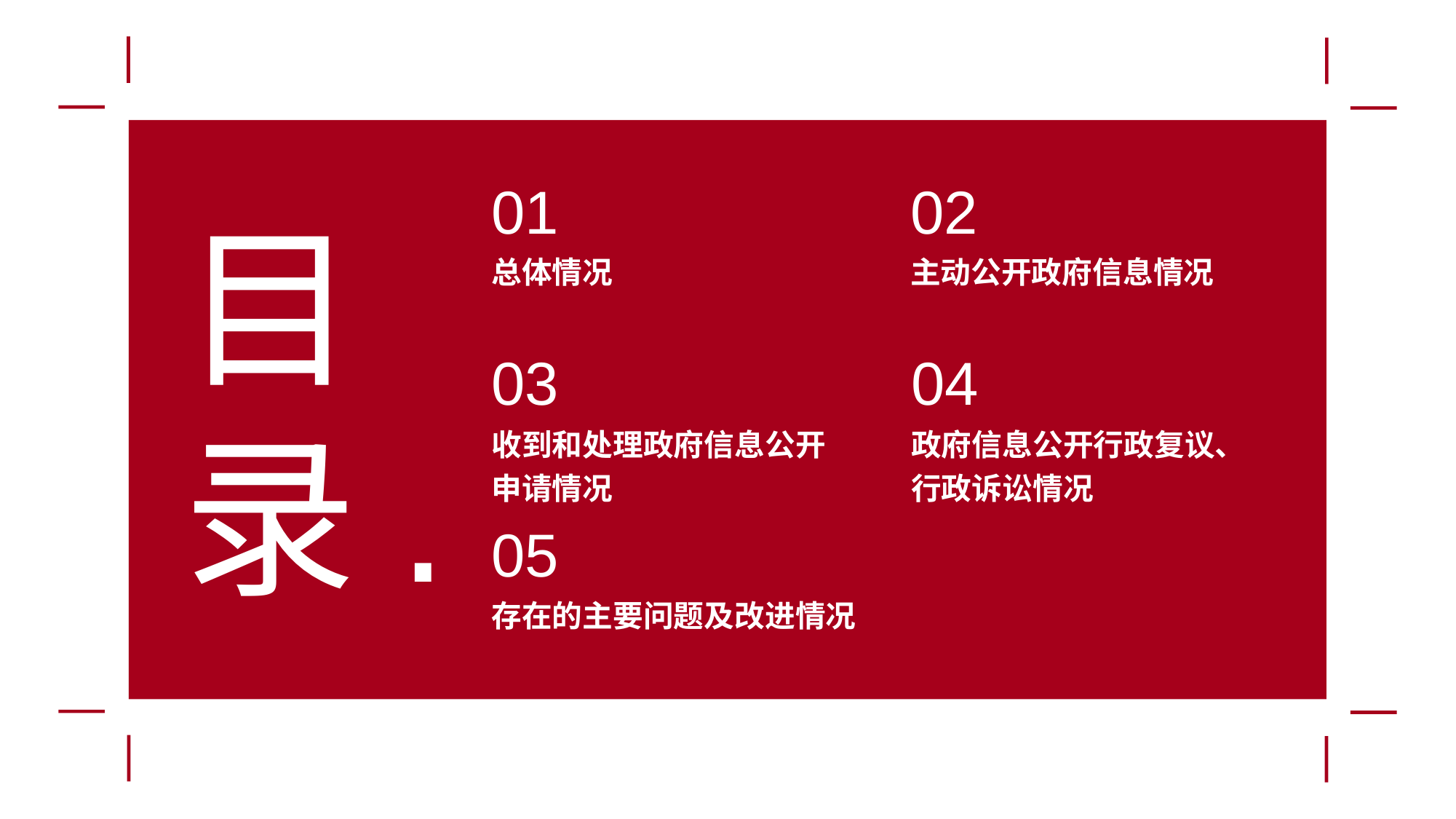

01.
02.
目录.
总体情况
主动公开政府信息情况
03.
04.
政府信息公开行政复议、
行政诉讼情况
收到和处理政府信息公开
申请情况
05.
存在的主要问题及改进情况